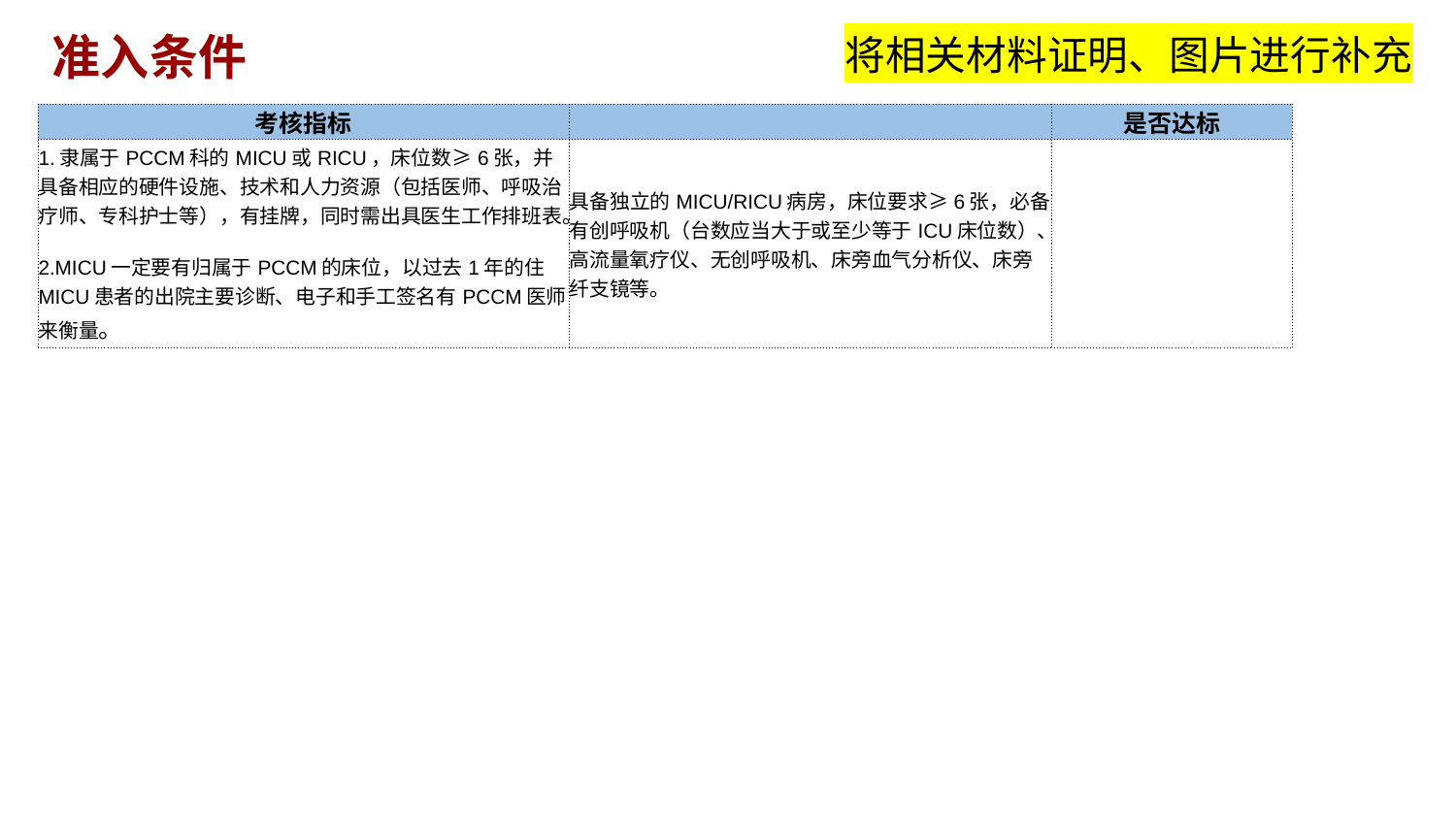

准入条件
将相关材料证明、图片进行补充
| 考核指标 |  | 是否达标 |
| --- | --- | --- |
| 1.隶属于PCCM科的MICU或RICU，床位数≥6张，并具备相应的硬件设施、技术和人力资源（包括医师、呼吸治疗师、专科护士等），有挂牌，同时需出具医生工作排班表。 2.MICU一定要有归属于PCCM的床位，以过去1年的住MICU患者的出院主要诊断、电子和手工签名有PCCM医师来衡量。 | 具备独立的MICU/RICU病房，床位要求≥6张，必备有创呼吸机（台数应当大于或至少等于ICU床位数）、高流量氧疗仪、无创呼吸机、床旁血气分析仪、床旁纤支镜等。 |  |